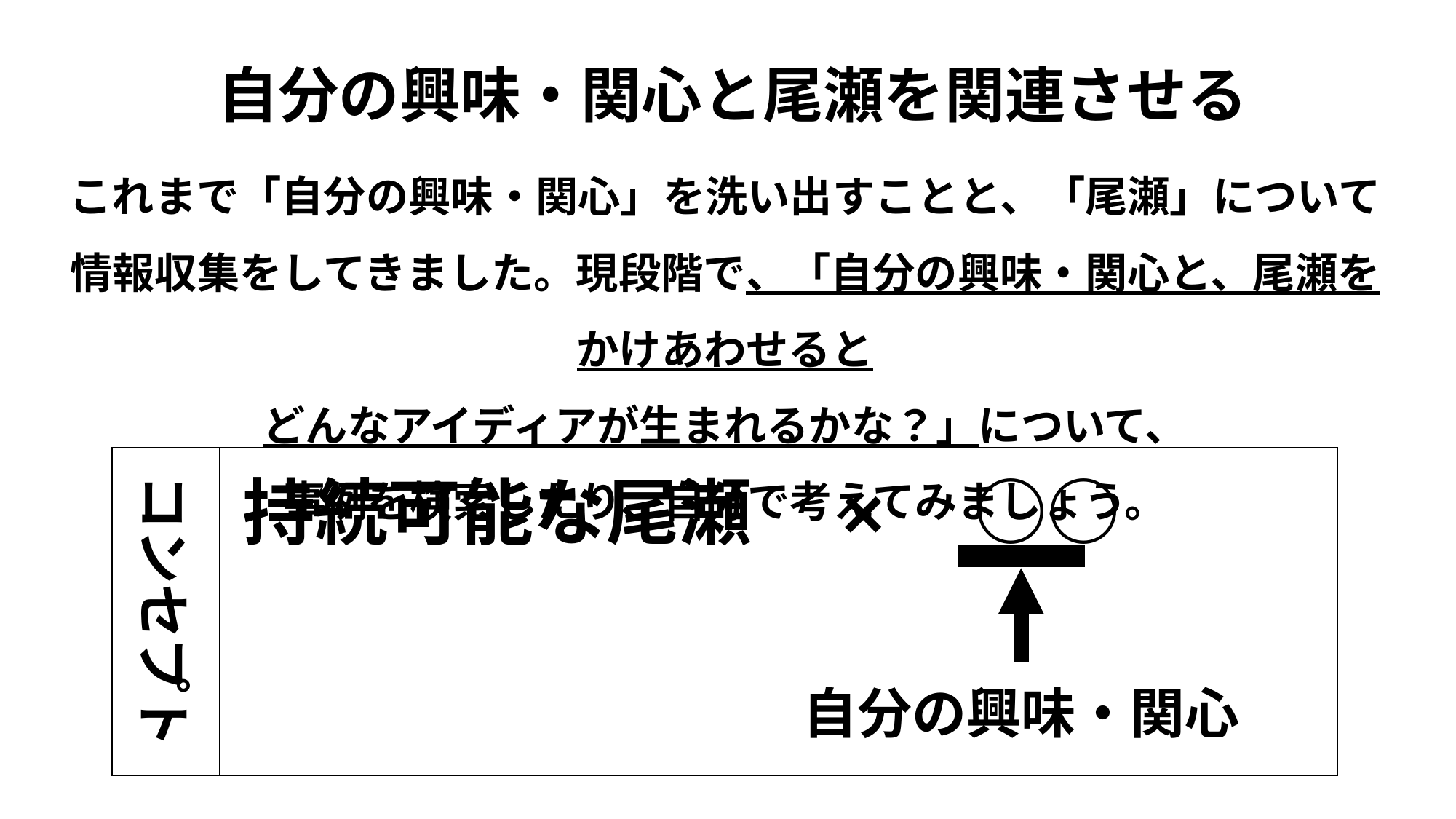

自分の興味・関心と尾瀬を関連させる
これまで「自分の興味・関心」を洗い出すことと、「尾瀬」について情報収集をしてきました。現段階で、「自分の興味・関心と、尾瀬をかけあわせると
どんなアイディアが生まれるかな？」について、
事例を検索したり、自分で考えてみましょう。
コンセプト

持続可能な尾瀬　×　○○
自分の興味・関心